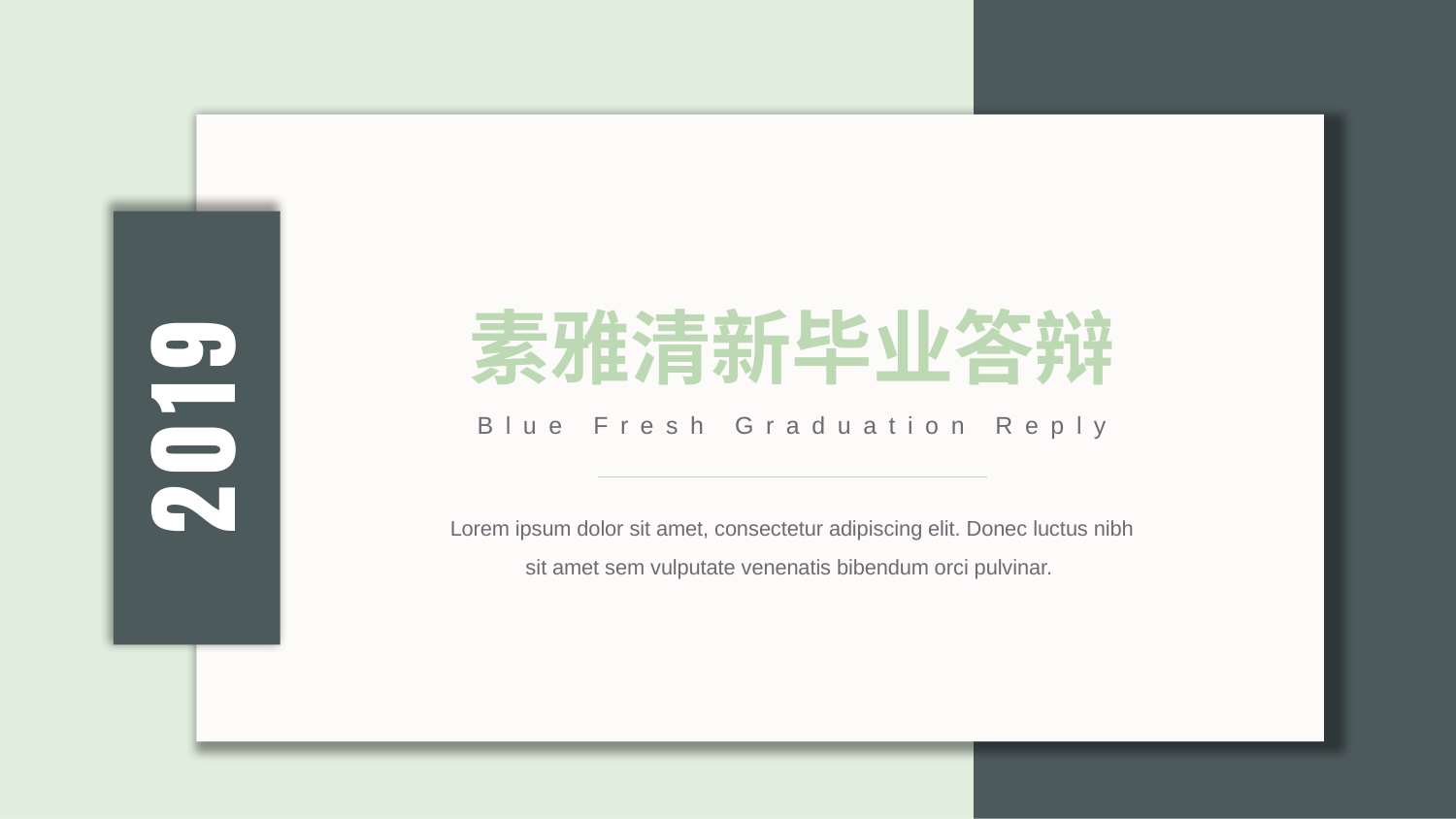

2019
素雅清新毕业答辩
Blue Fresh Graduation Reply
Lorem ipsum dolor sit amet, consectetur adipiscing elit. Donec luctus nibh sit amet sem vulputate venenatis bibendum orci pulvinar.